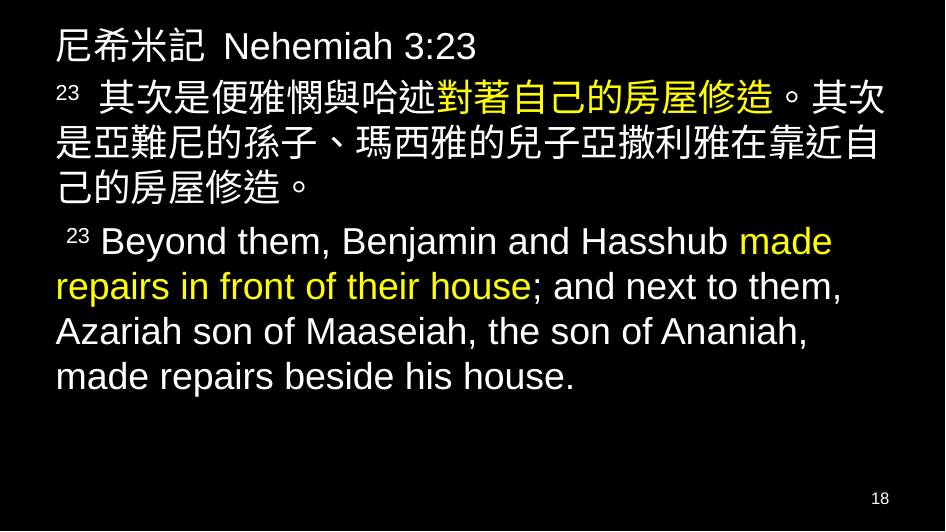

尼希米記 Nehemiah 3:23
23 其次是便雅憫與哈述對著自己的房屋修造。其次是亞難尼的孫子、瑪西雅的兒子亞撒利雅在靠近自己的房屋修造。
 23 Beyond them, Benjamin and Hasshub made repairs in front of their house; and next to them, Azariah son of Maaseiah, the son of Ananiah, made repairs beside his house.
18